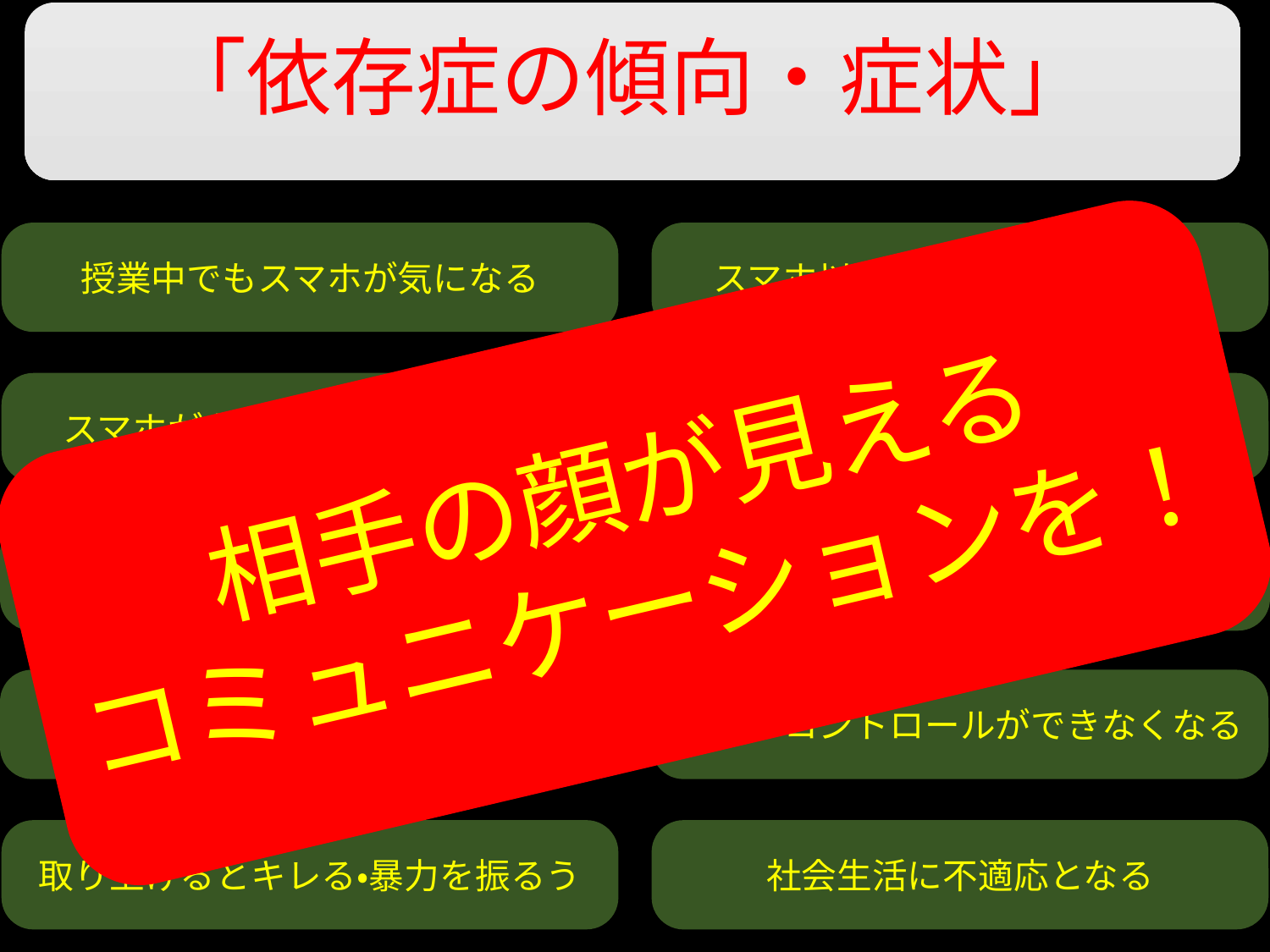

「依存症の傾向・症状」
授業中でもスマホが気になる
スマホ以外に楽しいことがない
スマホがないと耐えがたい不安
ながらスマホで食事・トイレ
既読スルー・未読が許せない
会話が億劫⇒人との接触を回避
攻撃的になる
感情のコントロールができなくなる
取り上げるとキレる・暴力を振るう
社会生活に不適応となる
相手の顔が見える
コミュニケーションを！